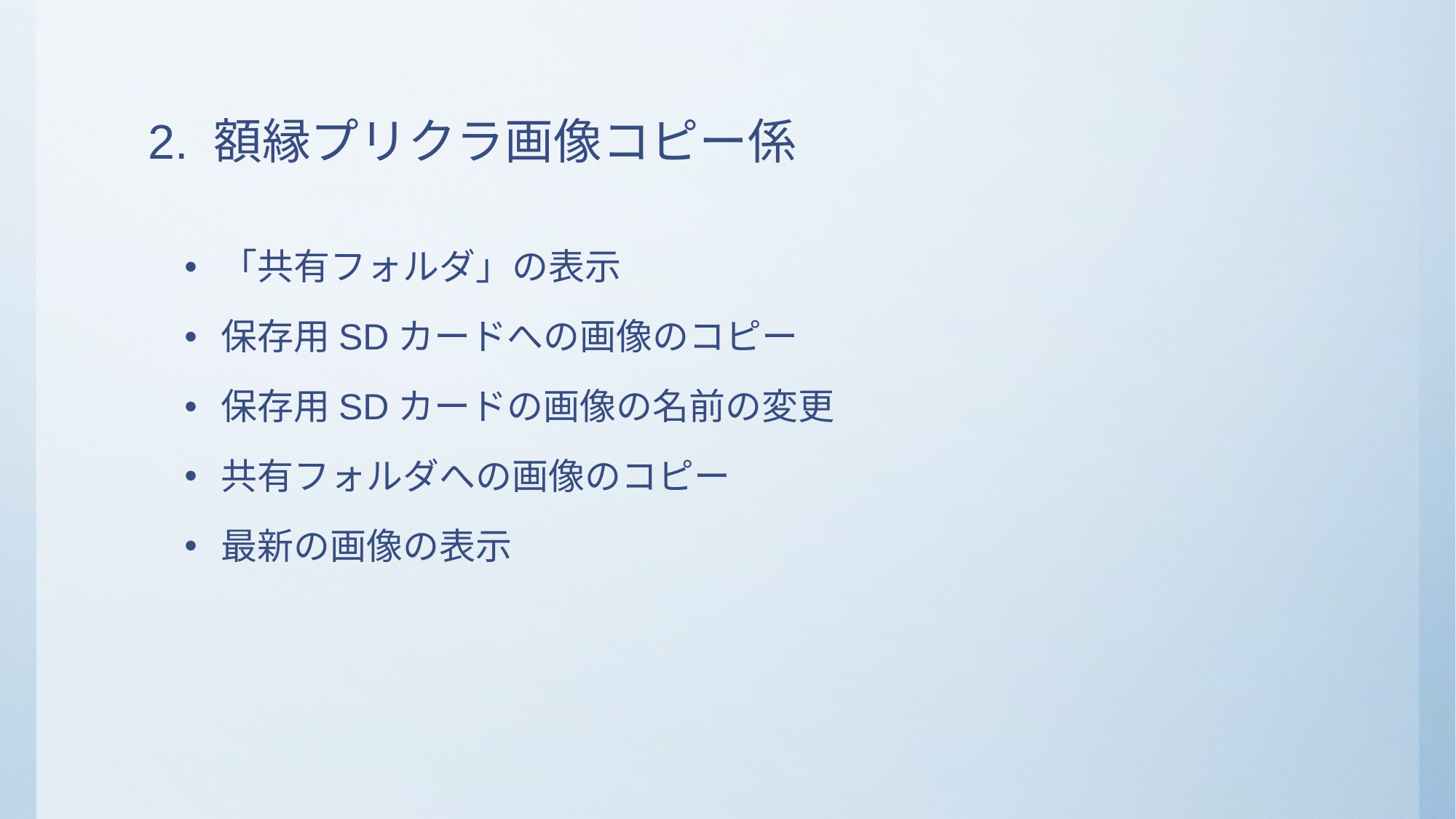

# 2. 額縁プリクラ画像コピー係

「共有フォルダ」の表示
保存用SDカードへの画像のコピー
保存用SDカードの画像の名前の変更
共有フォルダへの画像のコピー
最新の画像の表示